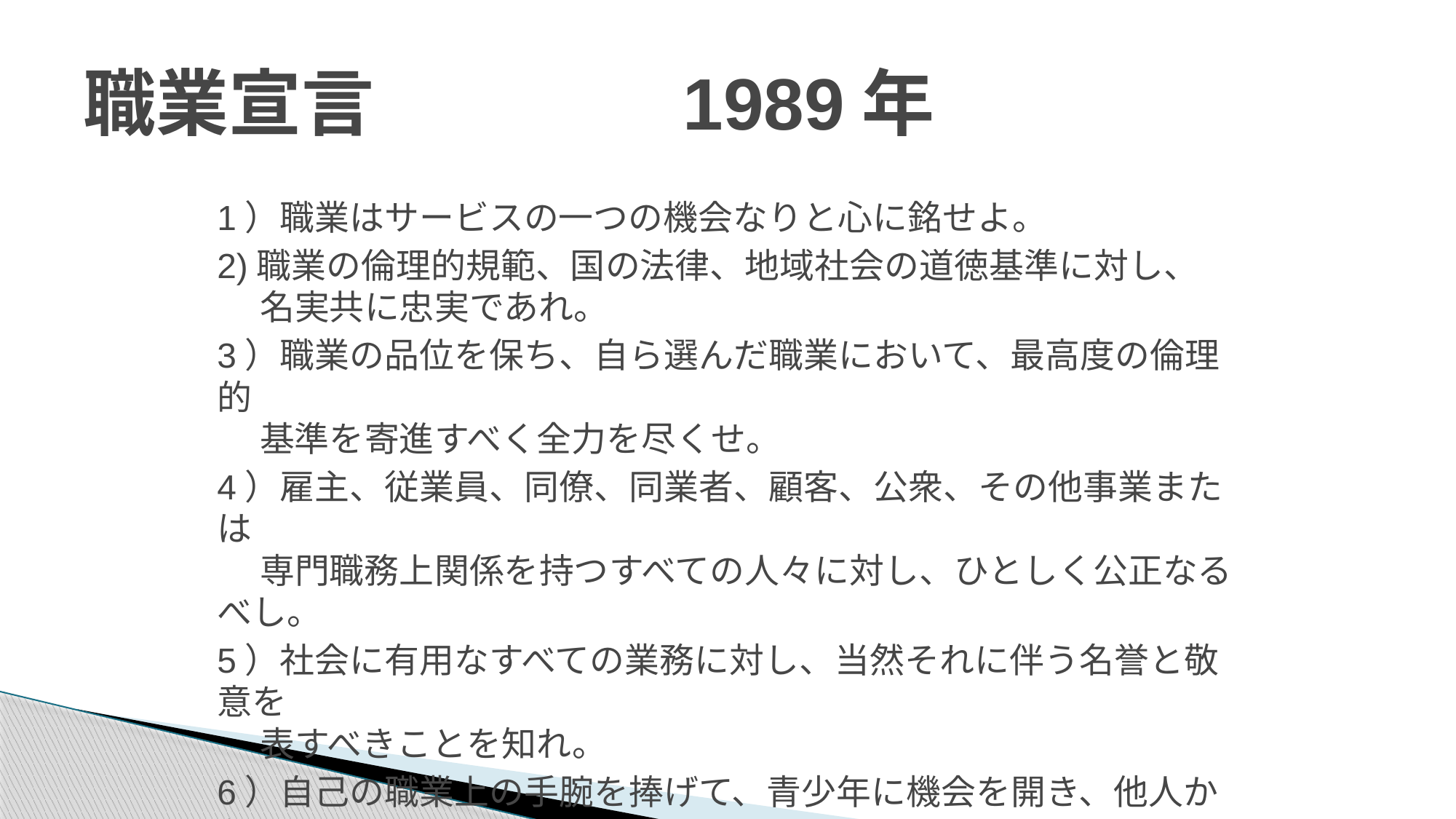

# 職業宣言　　　　1989年
1）職業はサービスの一つの機会なりと心に銘せよ。
2)職業の倫理的規範、国の法律、地域社会の道徳基準に対し、
　 名実共に忠実であれ。
3）職業の品位を保ち、自ら選んだ職業において、最高度の倫理的
　 基準を寄進すべく全力を尽くせ。
4）雇主、従業員、同僚、同業者、顧客、公衆、その他事業または
　 専門職務上関係を持つすべての人々に対し、ひとしく公正なるべし。
5）社会に有用なすべての業務に対し、当然それに伴う名誉と敬意を
　 表すべきことを知れ。
6）自己の職業上の手腕を捧げて、青少年に機会を開き、他人からの、
　 格別の要請にも応え、地域社会の生活の質を高めよ。